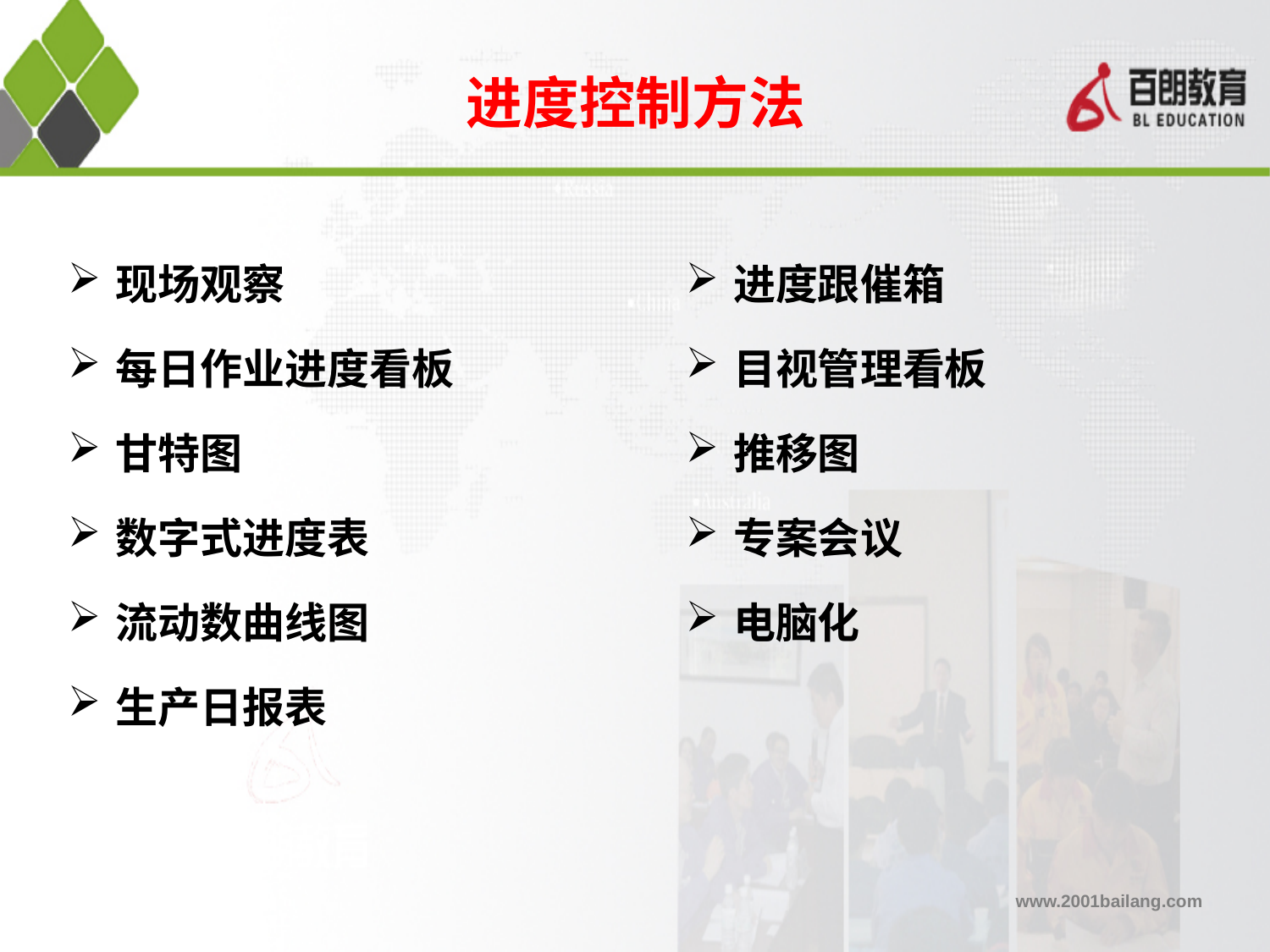

# 进度控制方法
现场观察
每日作业进度看板
甘特图
数字式进度表
流动数曲线图
生产日报表
进度跟催箱
目视管理看板
推移图
专案会议
电脑化